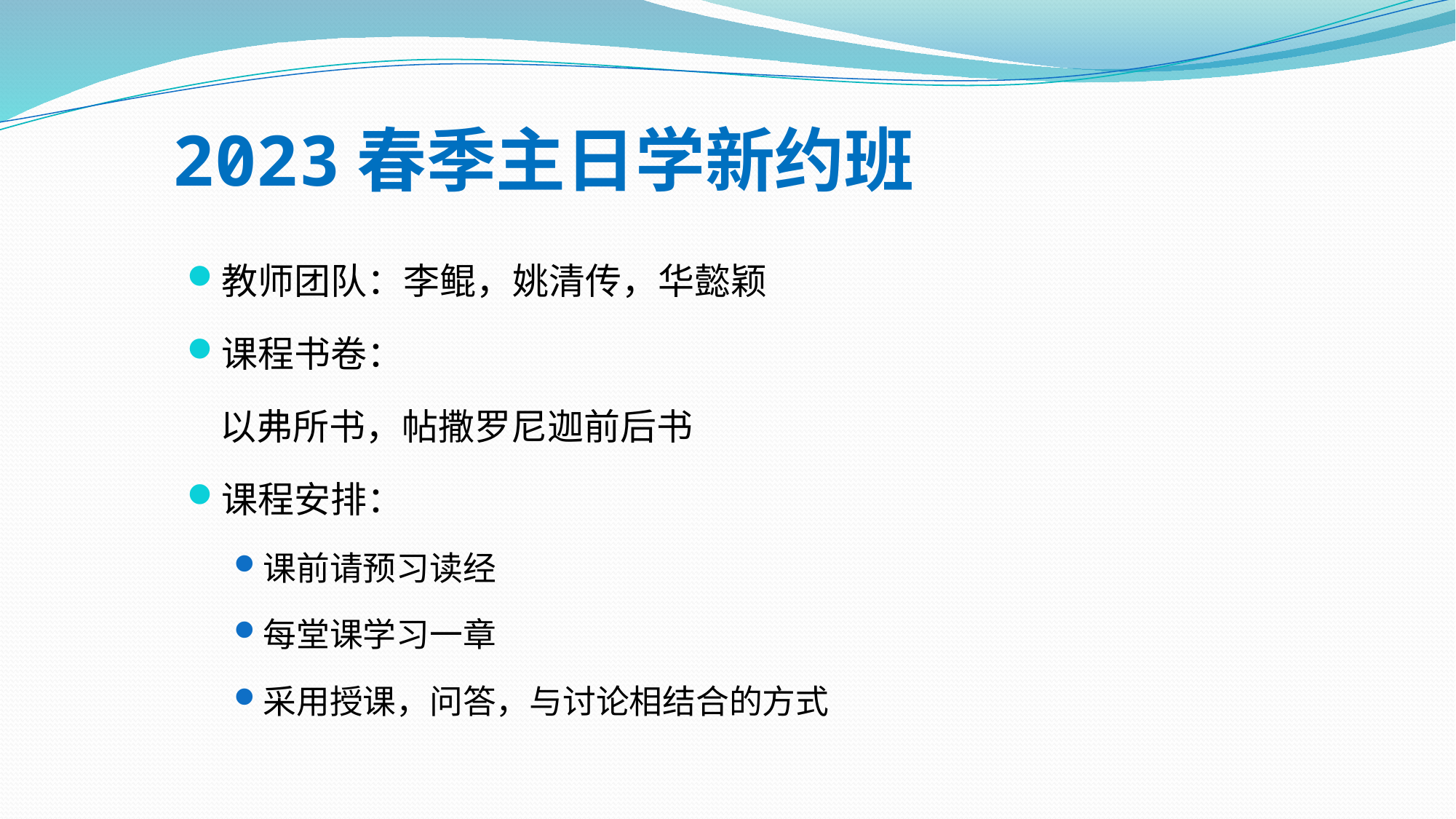

# 2023春季主日学新约班
教师团队：李鲲，姚清传，华懿颖
课程书卷：
   以弗所书，帖撒罗尼迦前后书
课程安排：
课前请预习读经
每堂课学习一章
采用授课，问答，与讨论相结合的方式